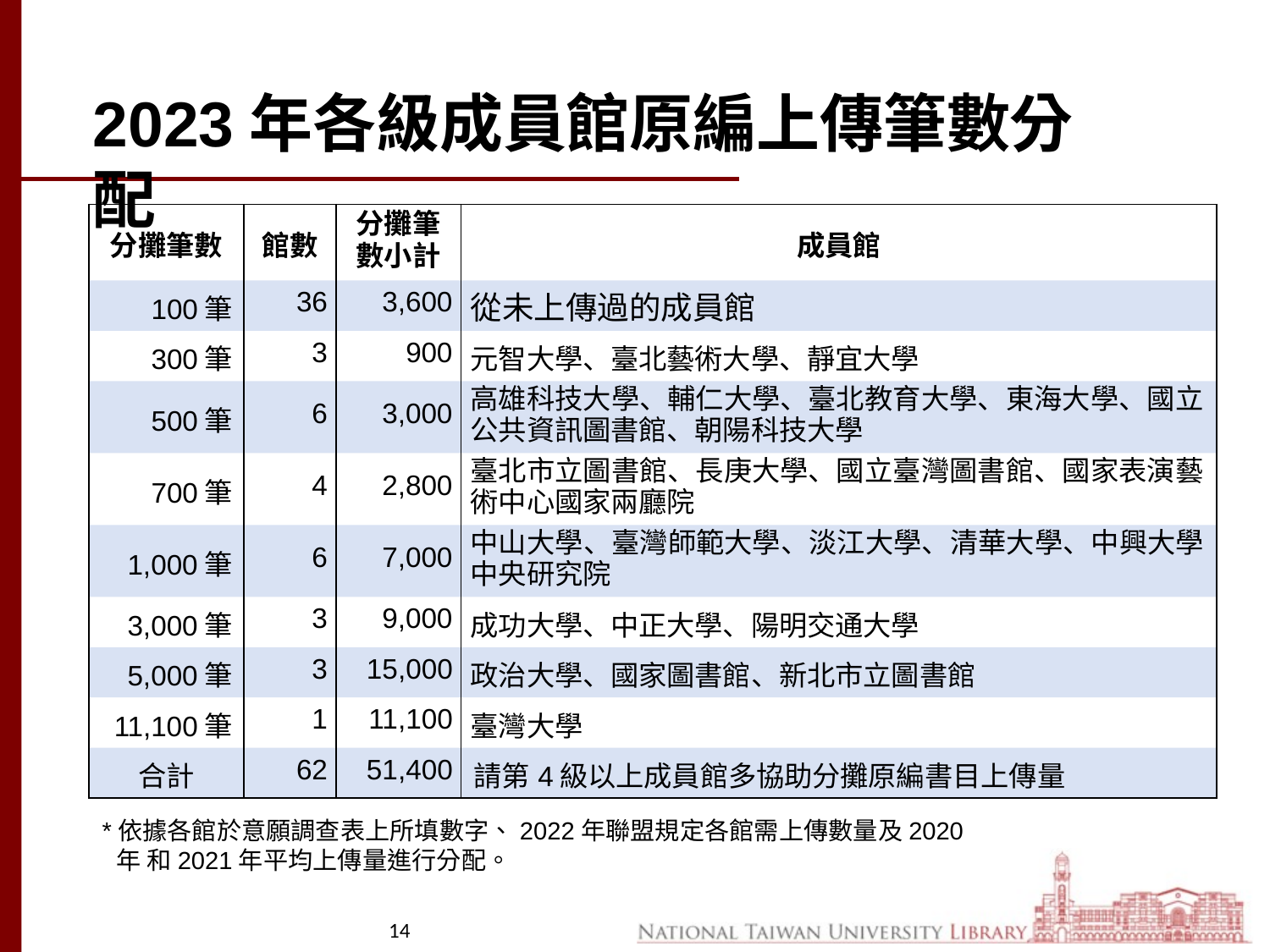

# 2023年各級成員館原編上傳筆數分配
| 分攤筆數 | 館數 | 分攤筆 數小計 | 成員館 |
| --- | --- | --- | --- |
| 100筆 | 36 | 3,600 | 從未上傳過的成員館 |
| 300筆 | 3 | 900 | 元智大學、臺北藝術大學、靜宜大學 |
| 500筆 | 6 | 3,000 | 高雄科技大學、輔仁大學、臺北教育大學、東海大學、國立 公共資訊圖書館、朝陽科技大學 |
| 700筆 | 4 | 2,800 | 臺北市立圖書館、長庚大學、國立臺灣圖書館、國家表演藝 術中心國家兩廳院 |
| 1,000筆 | 6 | 7,000 | 中山大學、臺灣師範大學、淡江大學、清華大學、中興大學 中央研究院 |
| 3,000筆 | 3 | 9,000 | 成功大學、中正大學、陽明交通大學 |
| 5,000筆 | 3 | 15,000 | 政治大學、國家圖書館、新北市立圖書館 |
| 11,100筆 | 1 | 11,100 | 臺灣大學 |
| 合計 | 62 | 51,400 | 請第4級以上成員館多協助分攤原編書目上傳量 |
*依據各館於意願調查表上所填數字、2022年聯盟規定各館需上傳數量及2020年 和2021年平均上傳量進行分配。
14